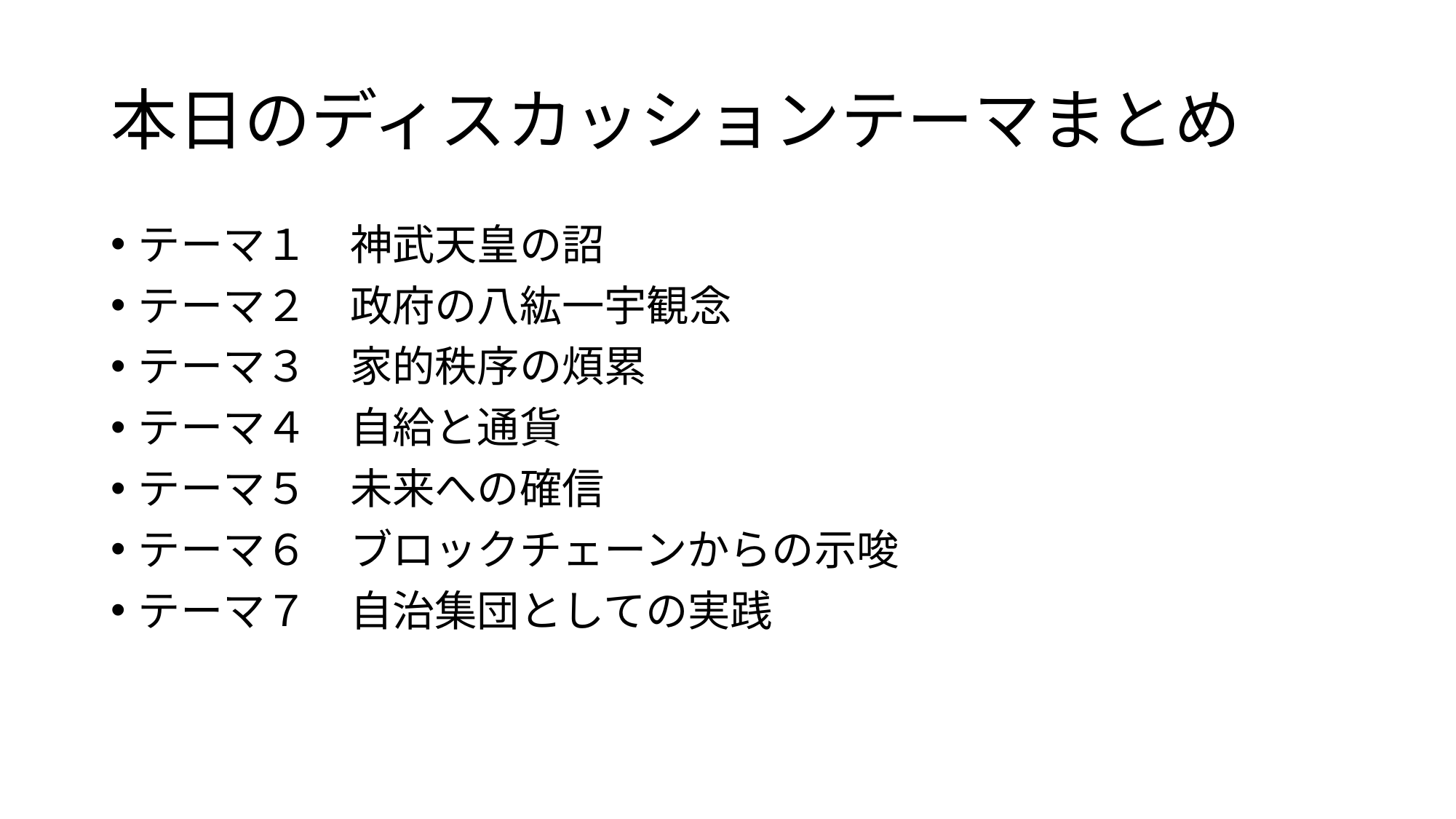

# 本日のディスカッションテーマまとめ
テーマ１　神武天皇の詔
テーマ２　政府の八紘一宇観念
テーマ３　家的秩序の煩累
テーマ４　自給と通貨
テーマ５　未来への確信
テーマ６　ブロックチェーンからの示唆
テーマ７　自治集団としての実践